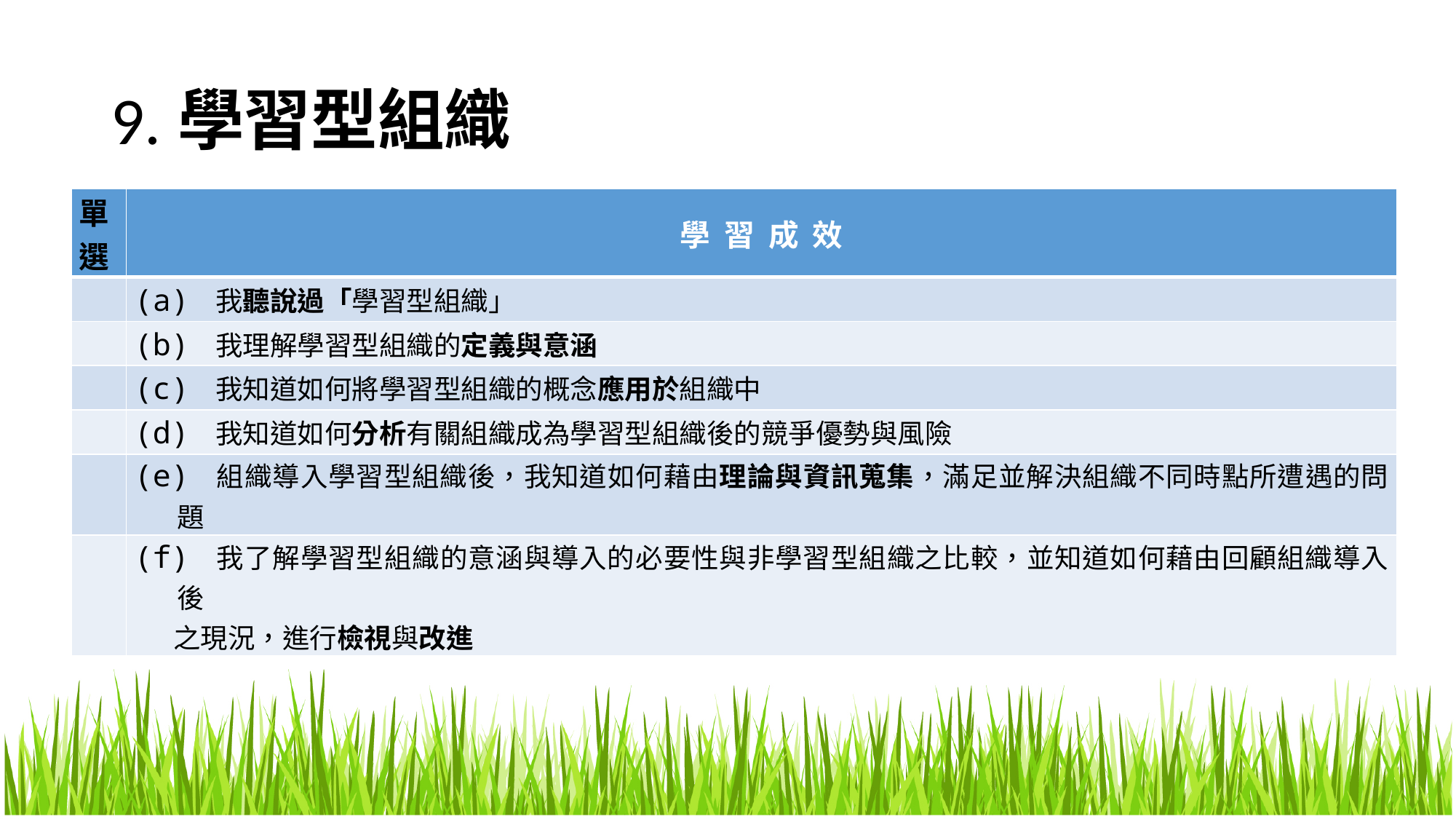

# 9.學習型組織
| 單選 | 學 習 成 效 |
| --- | --- |
|  | (a) 我聽說過「學習型組織」 |
|  | (b) 我理解學習型組織的定義與意涵 |
|  | (c) 我知道如何將學習型組織的概念應用於組織中 |
|  | (d) 我知道如何分析有關組織成為學習型組織後的競爭優勢與風險 |
|  | (e) 組織導入學習型組織後，我知道如何藉由理論與資訊蒐集，滿足並解決組織不同時點所遭遇的問題 |
|  | (f) 我了解學習型組織的意涵與導入的必要性與非學習型組織之比較，並知道如何藉由回顧組織導入後 之現況，進行檢視與改進 |